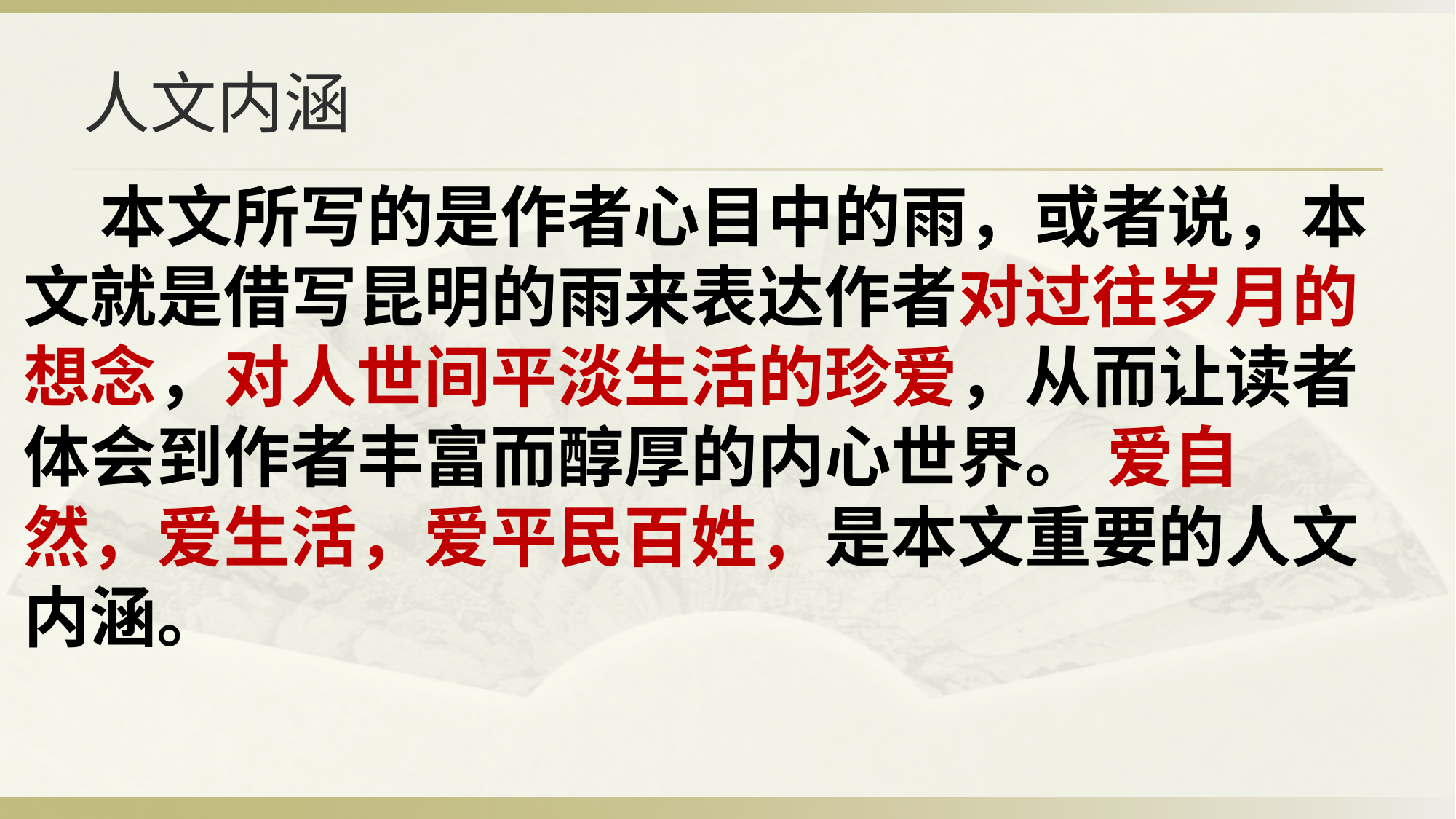

# 人文内涵
    本文所写的是作者心目中的雨，或者说，本文就是借写昆明的雨来表达作者对过往岁月的想念，对人世间平淡生活的珍爱，从而让读者体会到作者丰富而醇厚的内心世界。 爱自然，爱生活，爱平民百姓，是本文重要的人文内涵。